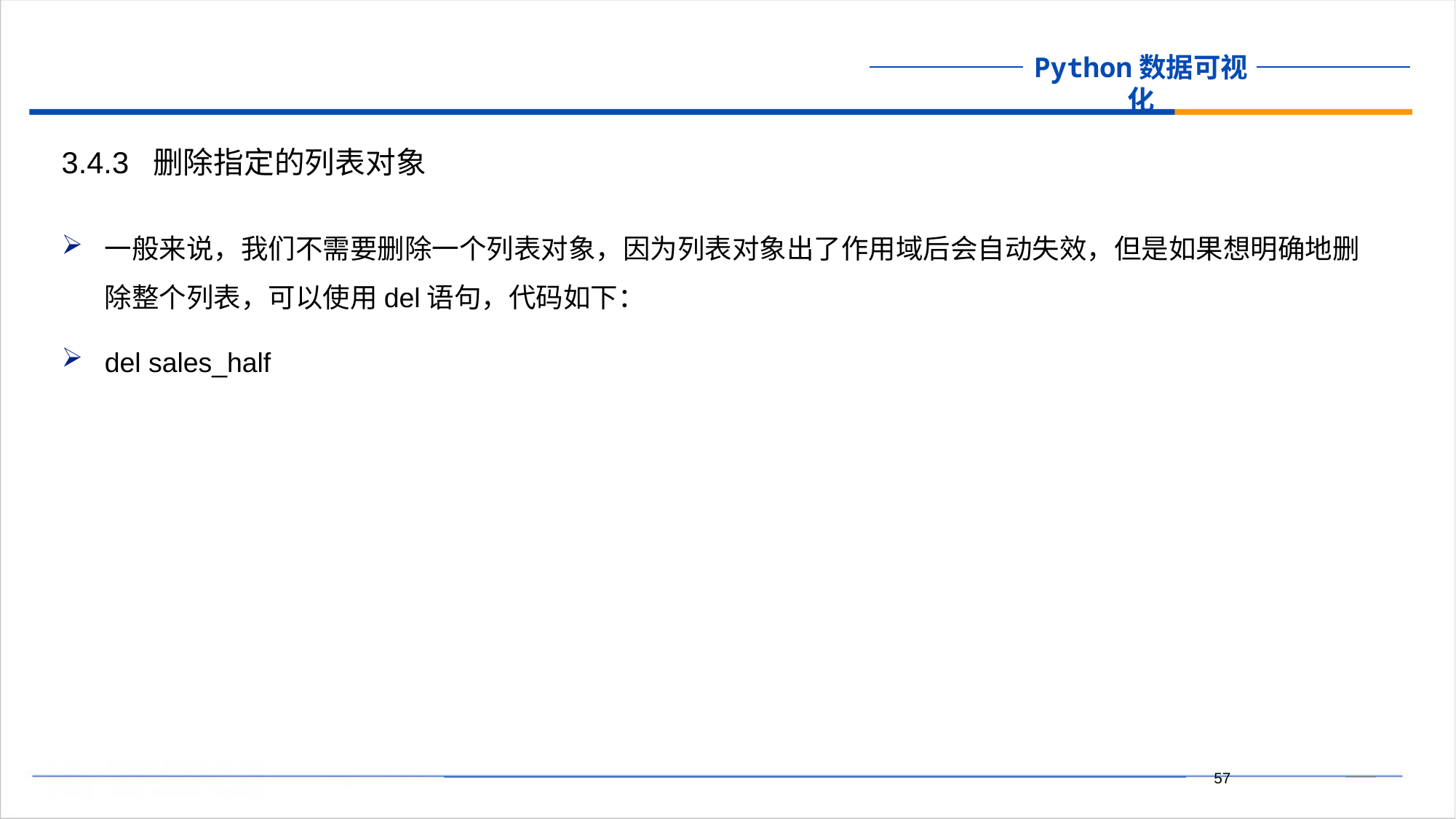

3.4.3  删除指定的列表对象
一般来说，我们不需要删除一个列表对象，因为列表对象出了作用域后会自动失效，但是如果想明确地删除整个列表，可以使用del语句，代码如下：
del sales_half